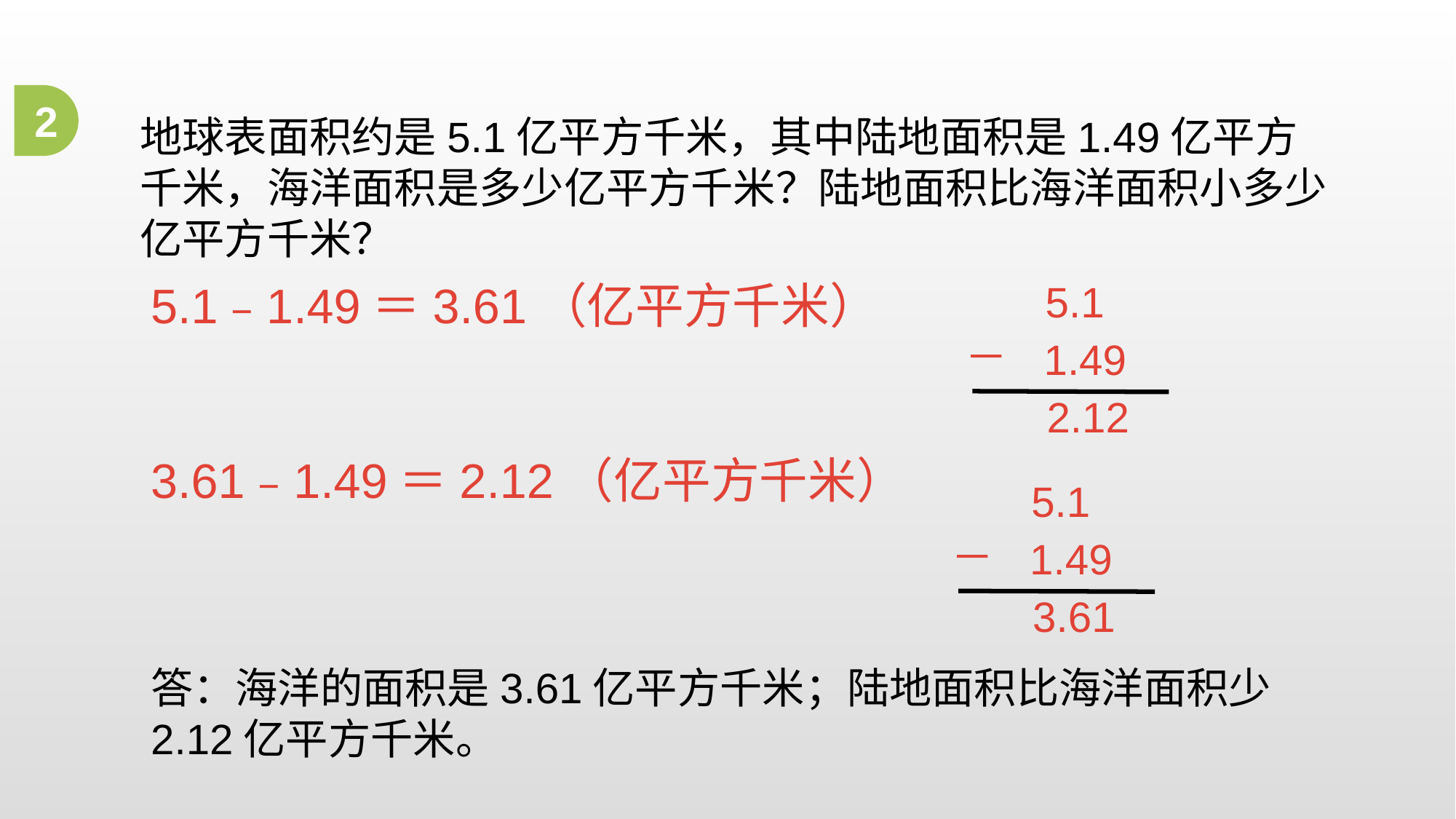

2
地球表面积约是5.1亿平方千米，其中陆地面积是1.49亿平方千米，海洋面积是多少亿平方千米？陆地面积比海洋面积小多少亿平方千米？
5.1
－
   1.49
  2.12

5.1﹣1.49＝3.61（亿平方千米）

3.61﹣1.49＝2.12（亿平方千米）

答：海洋的面积是3.61亿平方千米；陆地面积比海洋面积少2.12亿平方千米。
5.1
－
   1.49
  3.61